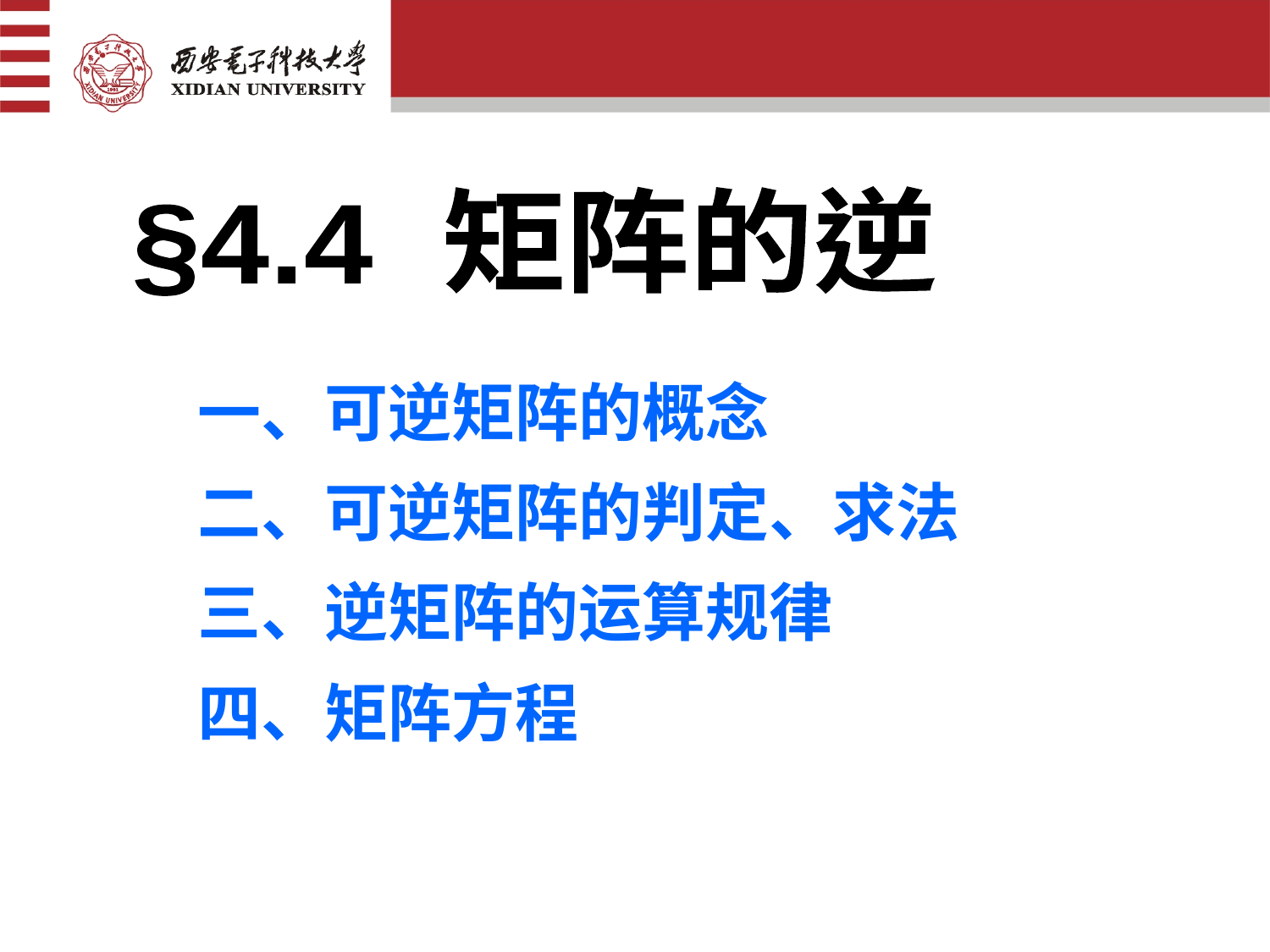

§4.4  矩阵的逆
一、可逆矩阵的概念
二、可逆矩阵的判定、求法
三、逆矩阵的运算规律
四、矩阵方程